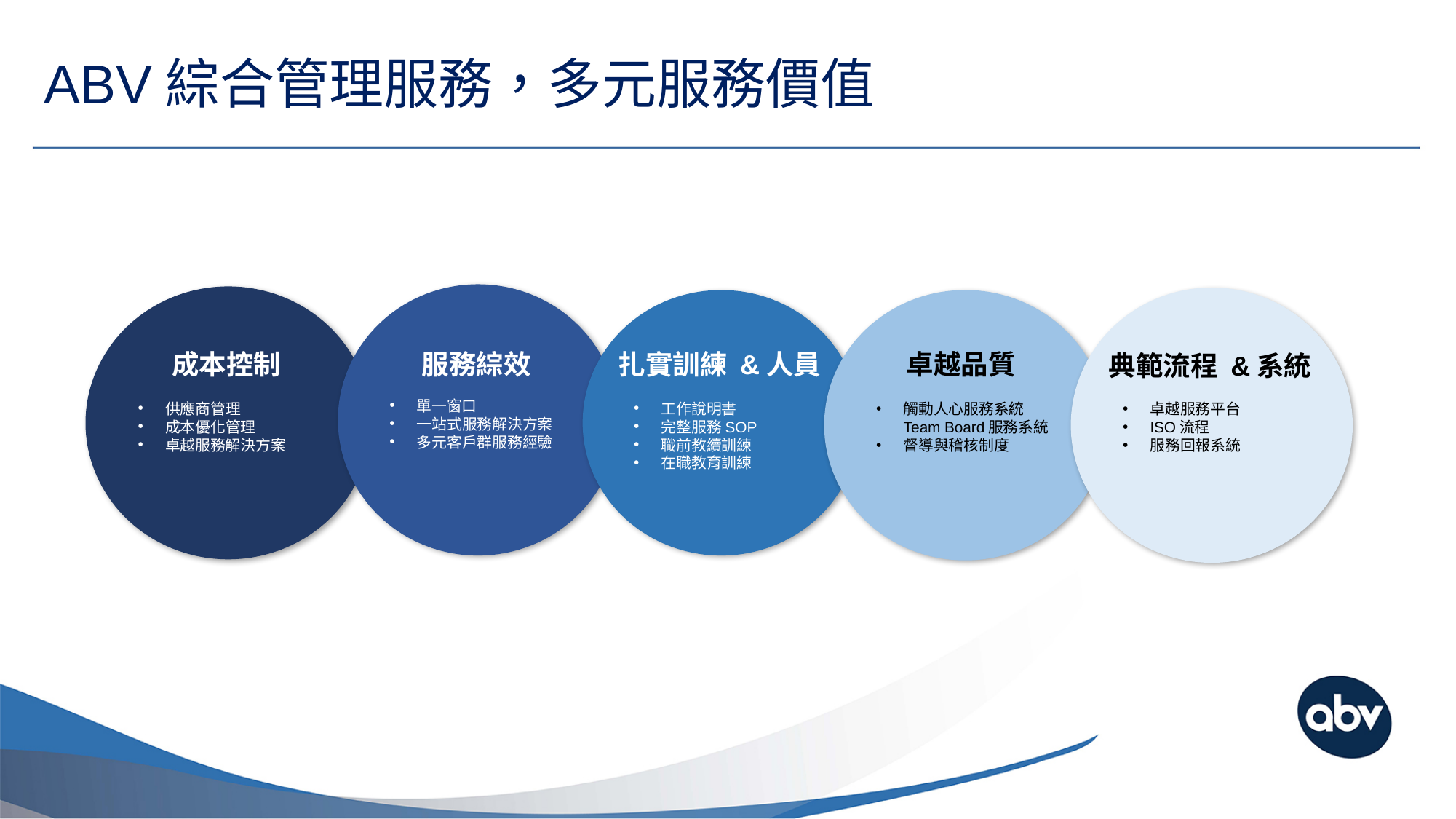

ABV綜合管理服務，多元服務價值

單一窗口
一站式服務解決方案
多元客戶群服務經驗

服務綜效

供應商管理
成本優化管理
卓越服務解決方案

成本控制

卓越服務平台
ISO流程
服務回報系統

典範流程 &系統

工作說明書
完整服務SOP
職前教續訓練
在職教育訓練
扎實訓練 &人員

觸動人心服務系統Team Board服務系統
督導與稽核制度

卓越品質